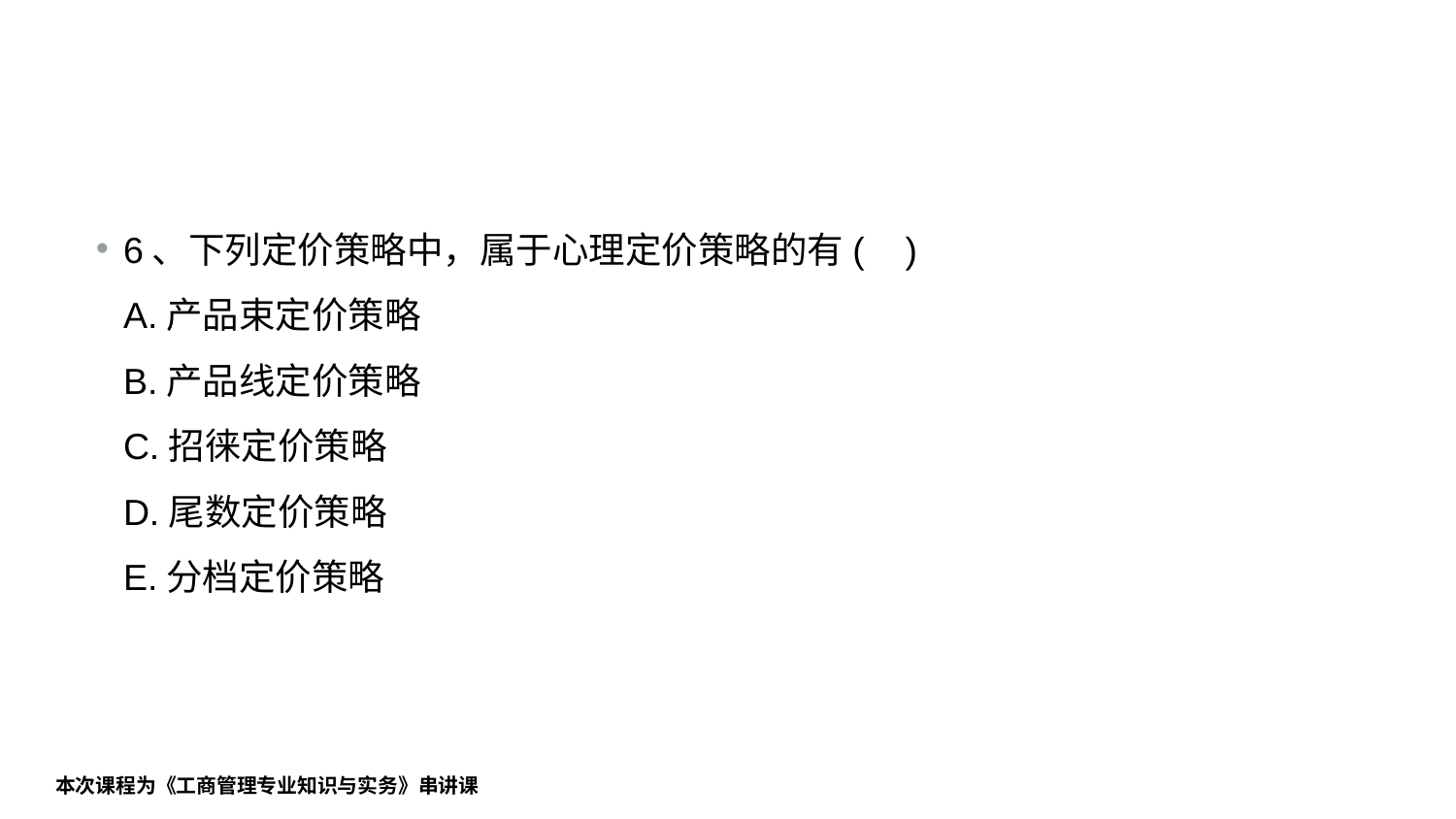

#

6、下列定价策略中，属于心理定价策略的有(    )
A.产品束定价策略
B.产品线定价策略
C.招徕定价策略
D.尾数定价策略
E.分档定价策略